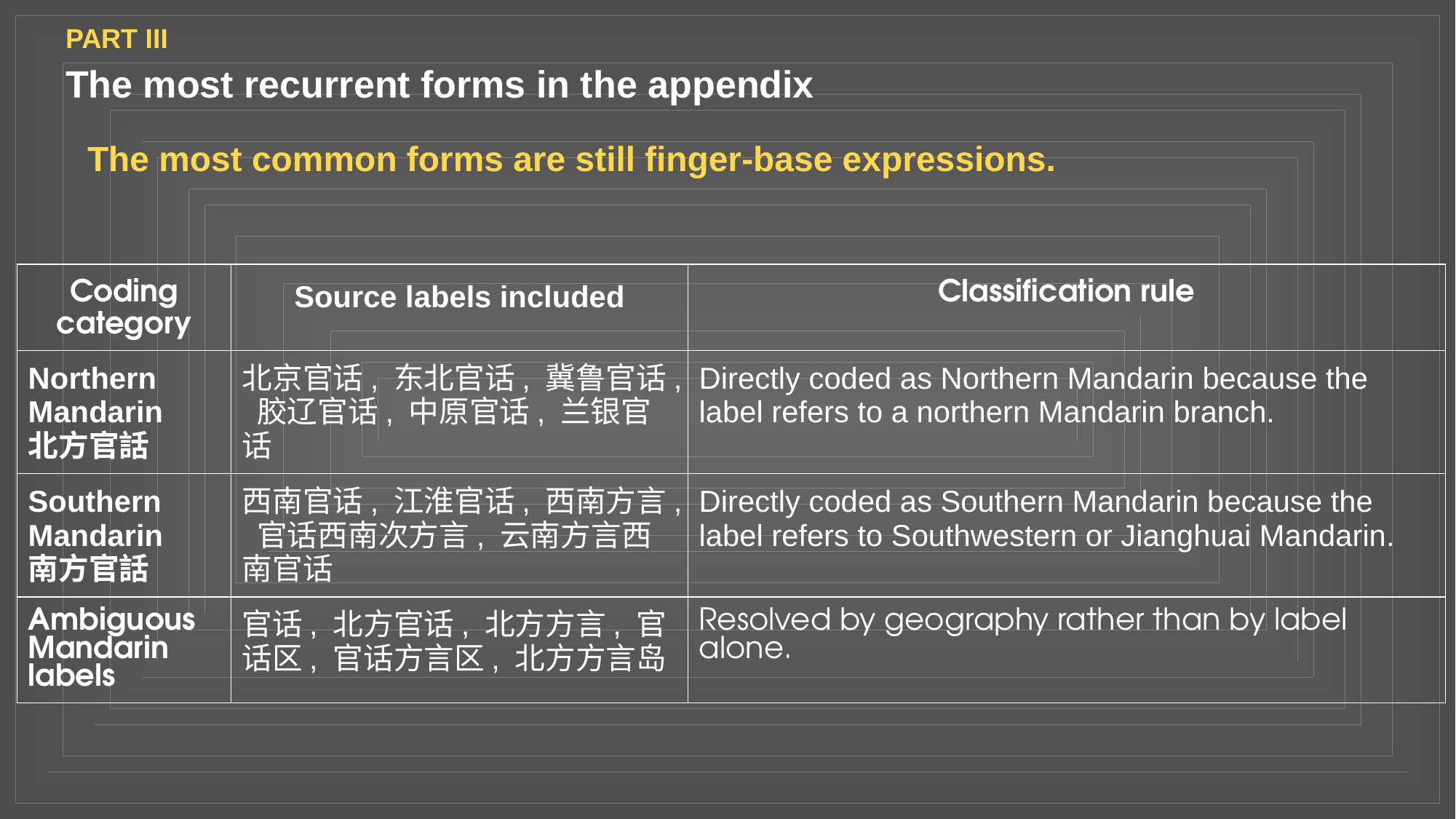

PART III
The most recurrent forms in the appendix
The most common forms are still finger-base expressions.
| Coding category | Source labels included | Classification rule |
| --- | --- | --- |
| Northern Mandarin 北方官話 | 北京官话, 东北官话, 冀鲁官话, 胶辽官话, 中原官话, 兰银官话 | Directly coded as Northern Mandarin because the label refers to a northern Mandarin branch. |
| Southern Mandarin 南方官話 | 西南官话, 江淮官话, 西南方言, 官话西南次方言, 云南方言西南官话 | Directly coded as Southern Mandarin because the label refers to Southwestern or Jianghuai Mandarin. |
| Ambiguous Mandarin labels | 官话, 北方官话, 北方方言, 官话区, 官话方言区, 北方方言岛 | Resolved by geography rather than by label alone. |